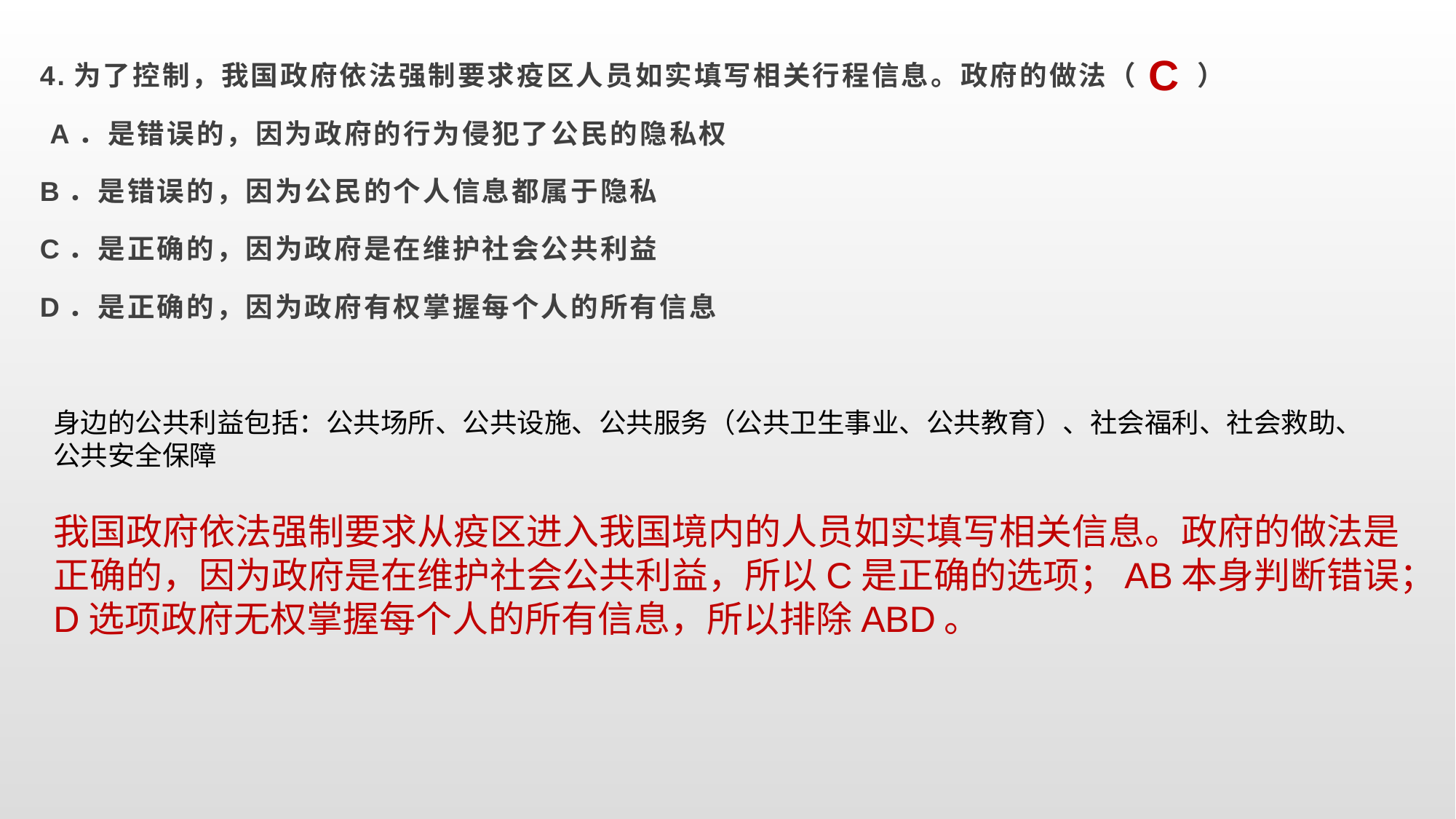

C
4.为了控制，我国政府依法强制要求疫区人员如实填写相关行程信息。政府的做法（　　）
 A．是错误的，因为政府的行为侵犯了公民的隐私权
B．是错误的，因为公民的个人信息都属于隐私
C．是正确的，因为政府是在维护社会公共利益
D．是正确的，因为政府有权掌握每个人的所有信息

身边的公共利益包括：公共场所、公共设施、公共服务（公共卫生事业、公共教育）、社会福利、社会救助、公共安全保障
我国政府依法强制要求从疫区进入我国境内的人员如实填写相关信息。政府的做法是正确的，因为政府是在维护社会公共利益，所以C是正确的选项；AB本身判断错误；D选项政府无权掌握每个人的所有信息，所以排除ABD。